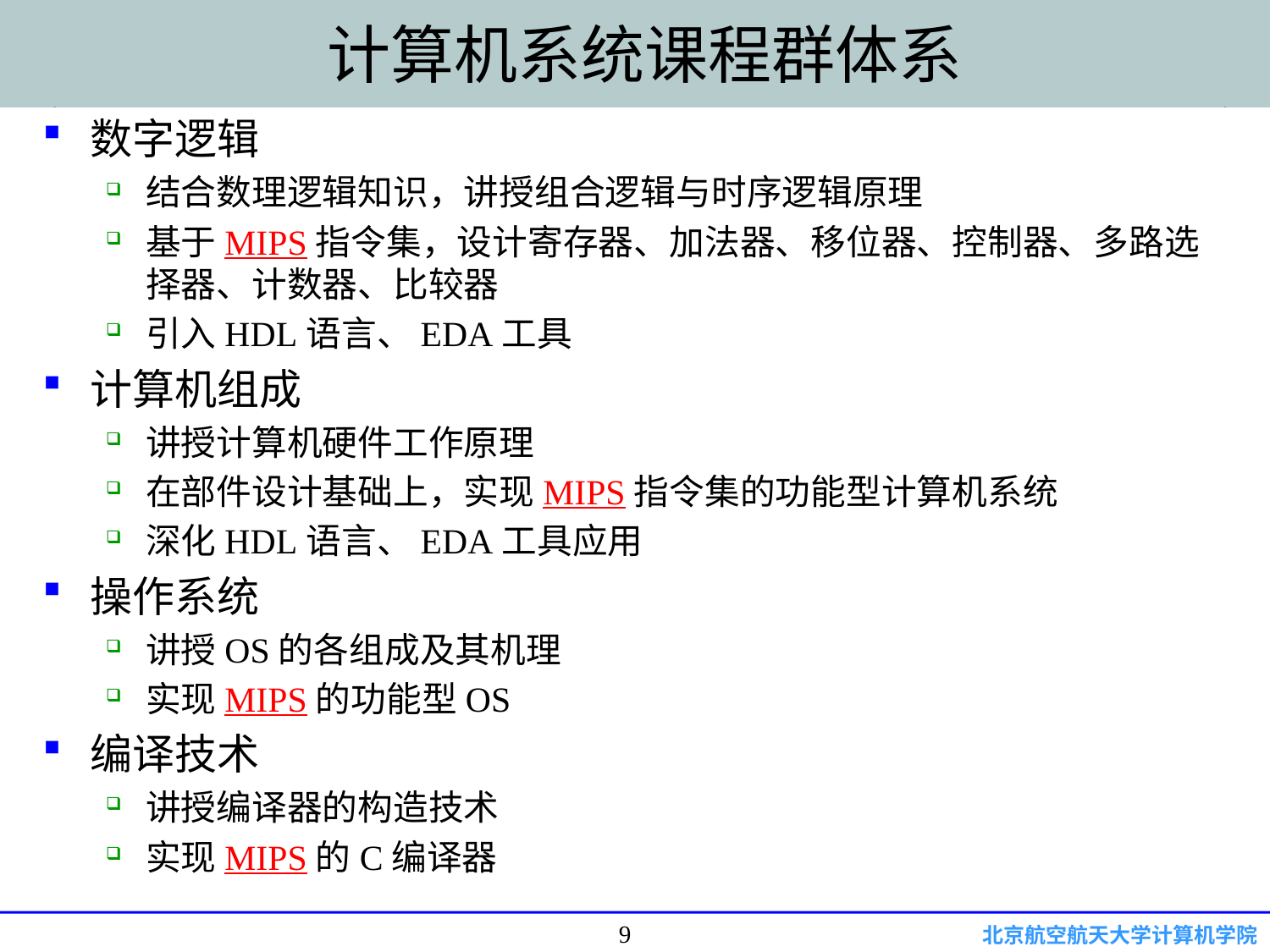

# 计算机系统课程群体系
数字逻辑
结合数理逻辑知识，讲授组合逻辑与时序逻辑原理
基于MIPS指令集，设计寄存器、加法器、移位器、控制器、多路选择器、计数器、比较器
引入HDL语言、EDA工具
计算机组成
讲授计算机硬件工作原理
在部件设计基础上，实现MIPS指令集的功能型计算机系统
深化HDL语言、EDA工具应用
操作系统
讲授OS的各组成及其机理
实现MIPS的功能型OS
编译技术
讲授编译器的构造技术
实现MIPS的C编译器
9